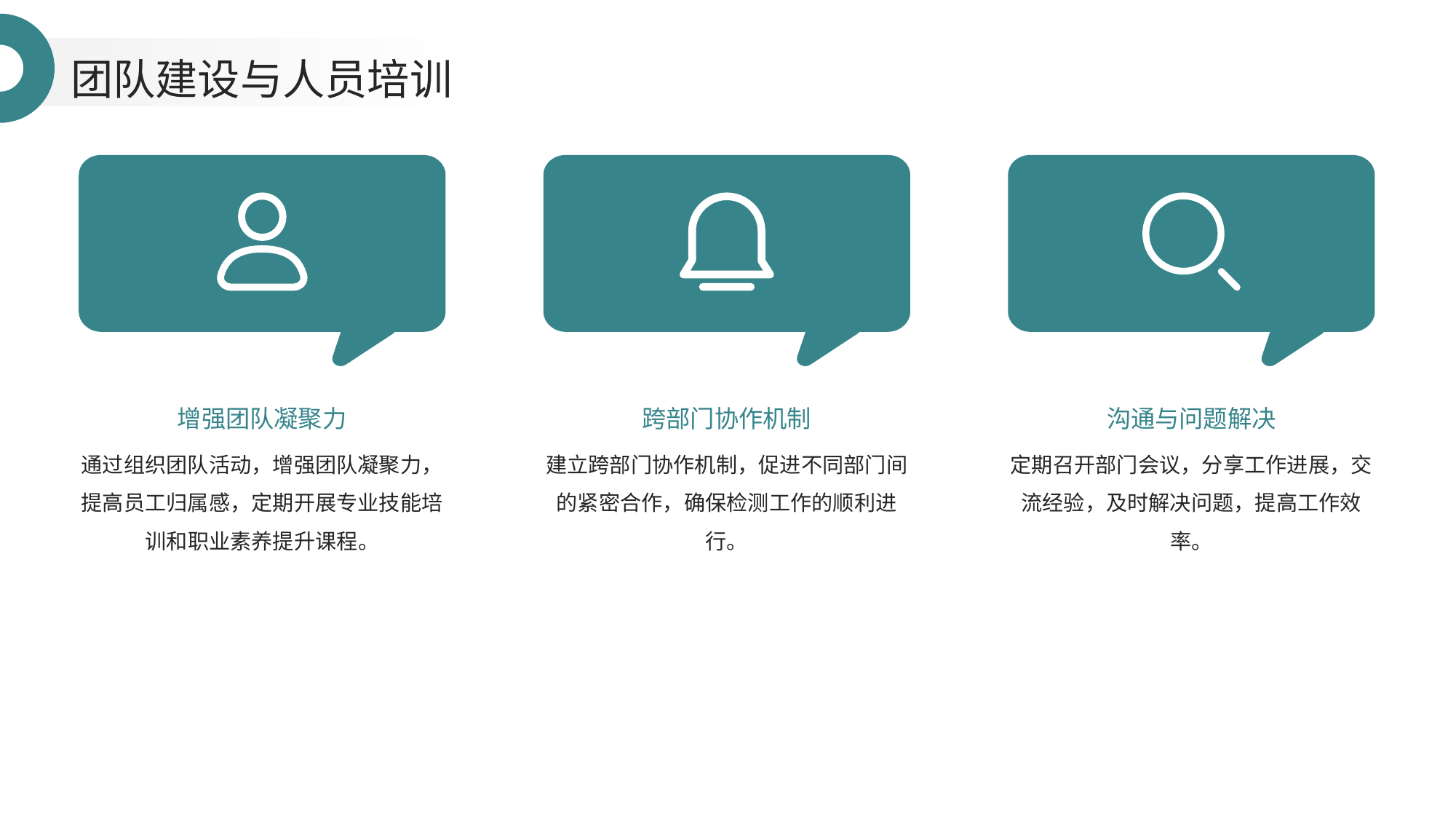

团队建设与人员培训

增强团队凝聚力
跨部门协作机制
沟通与问题解决
通过组织团队活动，增强团队凝聚力，提高员工归属感，定期开展专业技能培训和职业素养提升课程。
建立跨部门协作机制，促进不同部门间的紧密合作，确保检测工作的顺利进行。
定期召开部门会议，分享工作进展，交流经验，及时解决问题，提高工作效率。